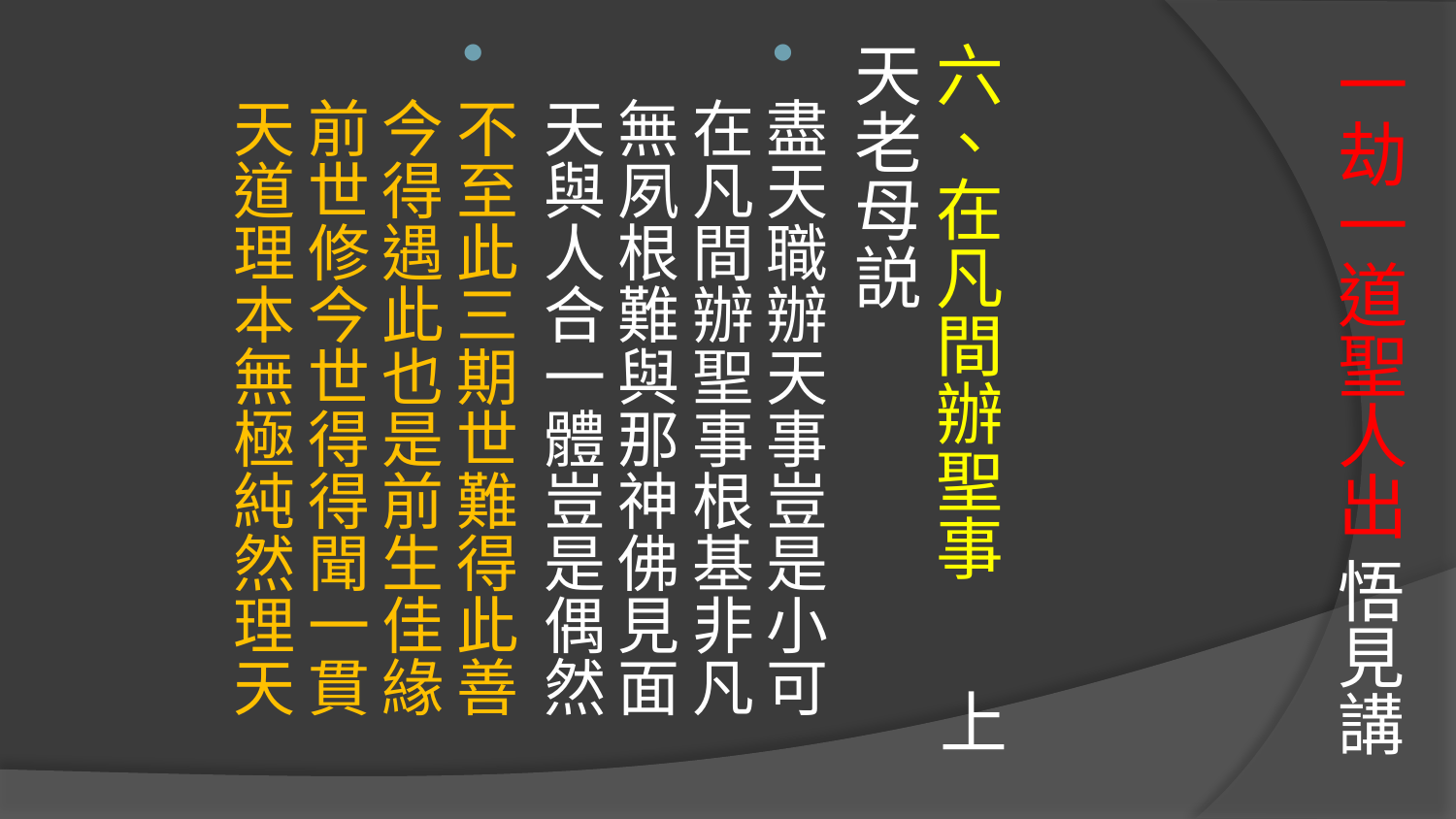

# 一劫一道聖人出 悟見講
六、在凡間辦聖事       上天老母説
盡天職辦天事豈是小可　在凡間辦聖事根基非凡
無夙根難與那神佛見面　天與人合一體豈是偶然
不至此三期世難得此善　今得遇此也是前生佳緣
前世修今世得得聞一貫　天道理本無極純然理天